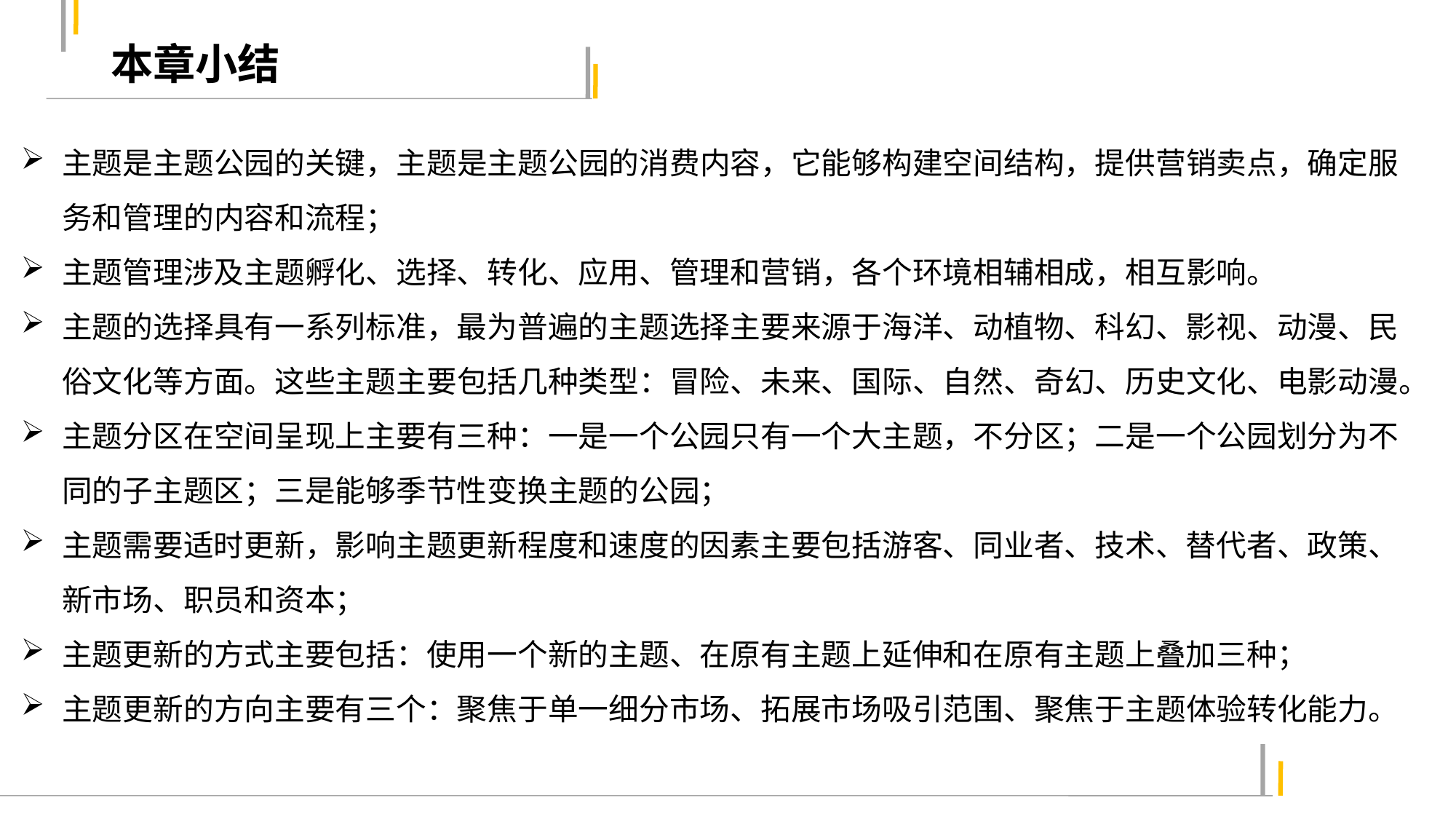

本章小结

主题是主题公园的关键，主题是主题公园的消费内容，它能够构建空间结构，提供营销卖点，确定服务和管理的内容和流程；
主题管理涉及主题孵化、选择、转化、应用、管理和营销，各个环境相辅相成，相互影响。
主题的选择具有一系列标准，最为普遍的主题选择主要来源于海洋、动植物、科幻、影视、动漫、民俗文化等方面。这些主题主要包括几种类型：冒险、未来、国际、自然、奇幻、历史文化、电影动漫。
主题分区在空间呈现上主要有三种：一是一个公园只有一个大主题，不分区；二是一个公园划分为不同的子主题区；三是能够季节性变换主题的公园；
主题需要适时更新，影响主题更新程度和速度的因素主要包括游客、同业者、技术、替代者、政策、新市场、职员和资本；
主题更新的方式主要包括：使用一个新的主题、在原有主题上延伸和在原有主题上叠加三种；
主题更新的方向主要有三个：聚焦于单一细分市场、拓展市场吸引范围、聚焦于主题体验转化能力。